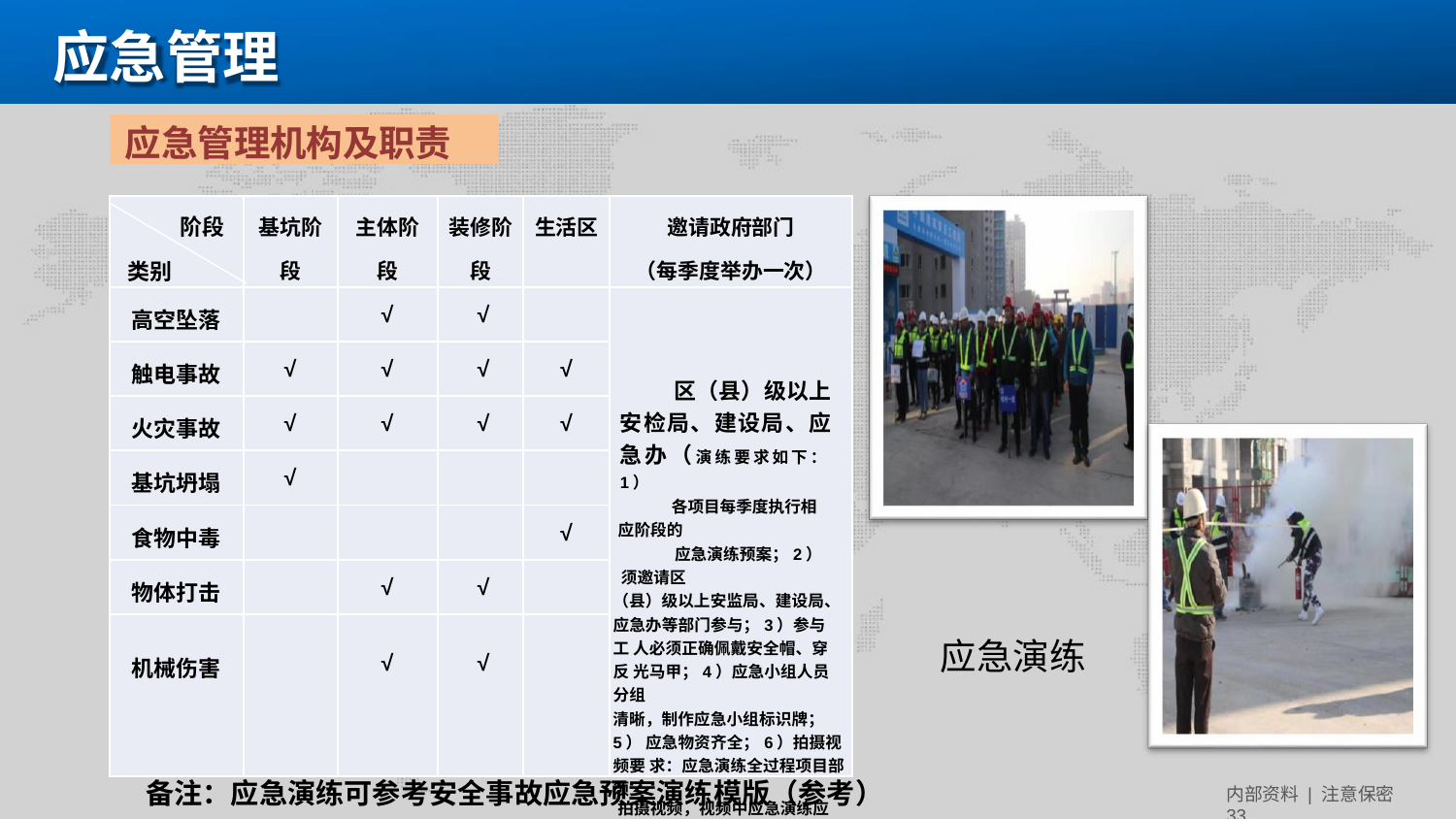

# 应急管理
应急管理机构及职责

| 阶段 类别 | 基坑阶 段 | 主体阶 段 | 装修阶 段 | 生活区 | 邀请政府部门 （每季度举办一次） |
| --- | --- | --- | --- | --- | --- |
| 高空坠落 |  | √ | √ |  | 区（县）级以上 安检局、建设局、应 急办（演练要求如下：1） 各项目每季度执行相应阶段的 应急演练预案；2）须邀请区 （县）级以上安监局、建设局、 应急办等部门参与；3）参与工 人必须正确佩戴安全帽、穿反 光马甲；4）应急小组人员分组 清晰，制作应急小组标识牌；5） 应急物资齐全；6）拍摄视频要 求：应急演练全过程项目部须 拍摄视频，视频中应急演练应 流程应鲜明） |
| 触电事故 | √ | √ | √ | √ |  |
| 火灾事故 | √ | √ | √ | √ |  |
| 基坑坍塌 | √ |  |  |  |  |
| 食物中毒 |  |  |  | √ |  |
| 物体打击 |  | √ | √ |  |  |
| 机械伤害 |  | √ | √ |  |  |

应急演练
表：各项目应急演练内容表
备注：应急演练可参考安全事故应急预案演练模版（参考）
内部资料 | 注意保密 33